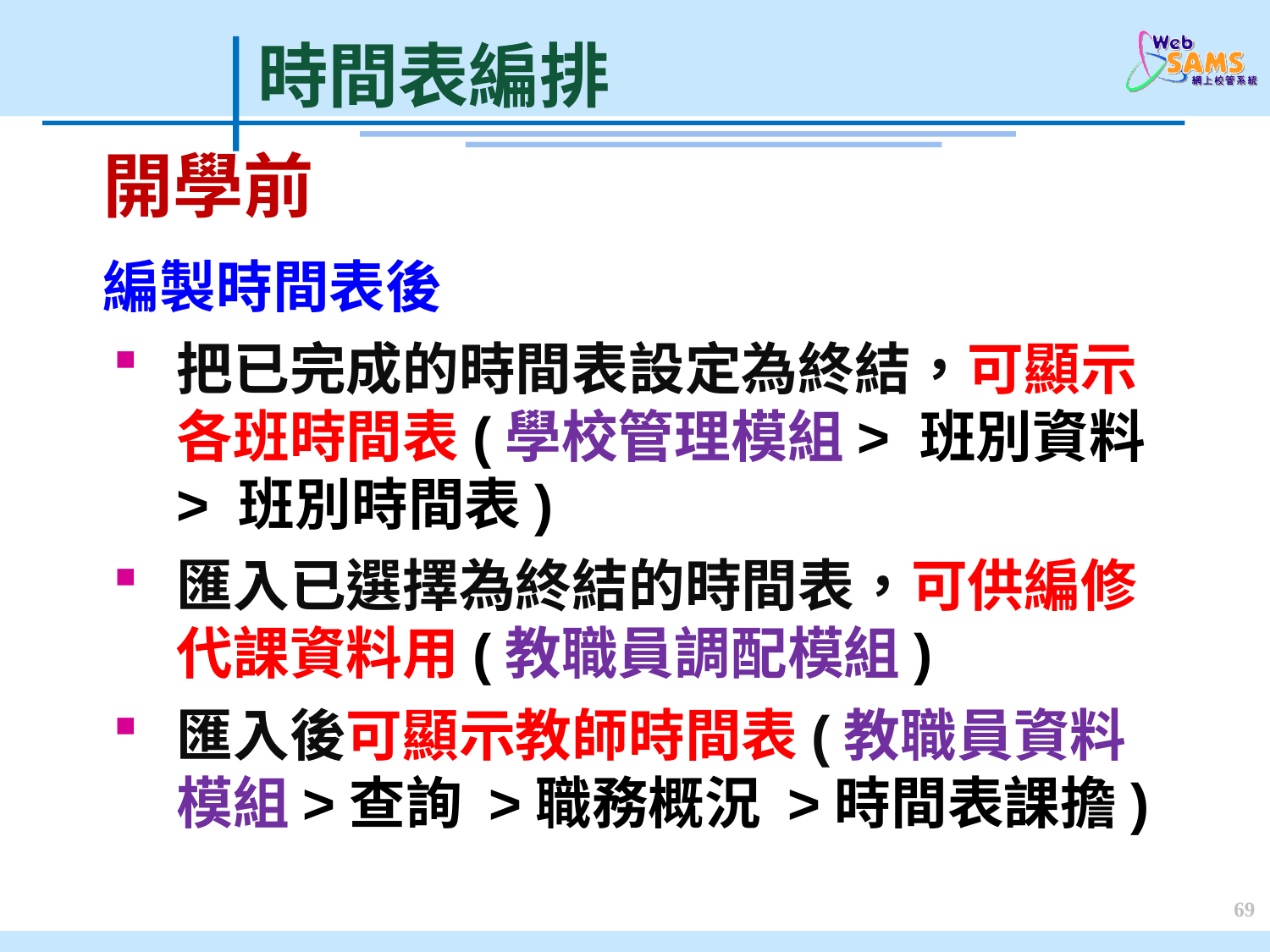

時間表編排
開學前
編製時間表後
把已完成的時間表設定為終結，可顯示各班時間表(學校管理模組> 班別資料 > 班別時間表)
匯入已選擇為終結的時間表，可供編修代課資料用(教職員調配模組)
匯入後可顯示教師時間表(教職員資料模組>查詢 >職務概況 >時間表課擔)

69